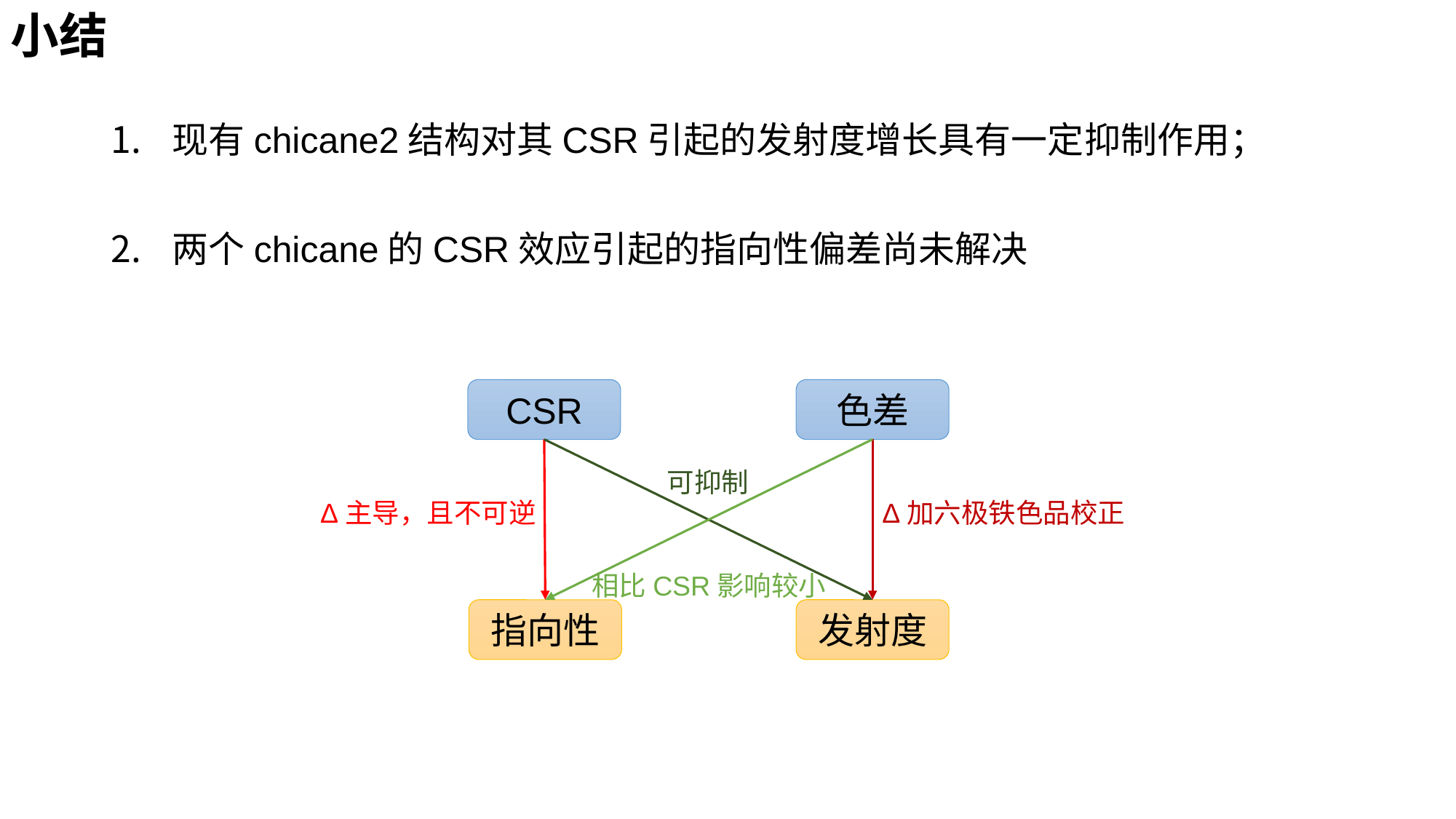

小结
现有chicane2结构对其CSR引起的发射度增长具有一定抑制作用；

两个chicane的CSR效应引起的指向性偏差尚未解决
CSR
色差
可抑制
Δ主导，且不可逆
Δ加六极铁色品校正
相比CSR影响较小
指向性
发射度